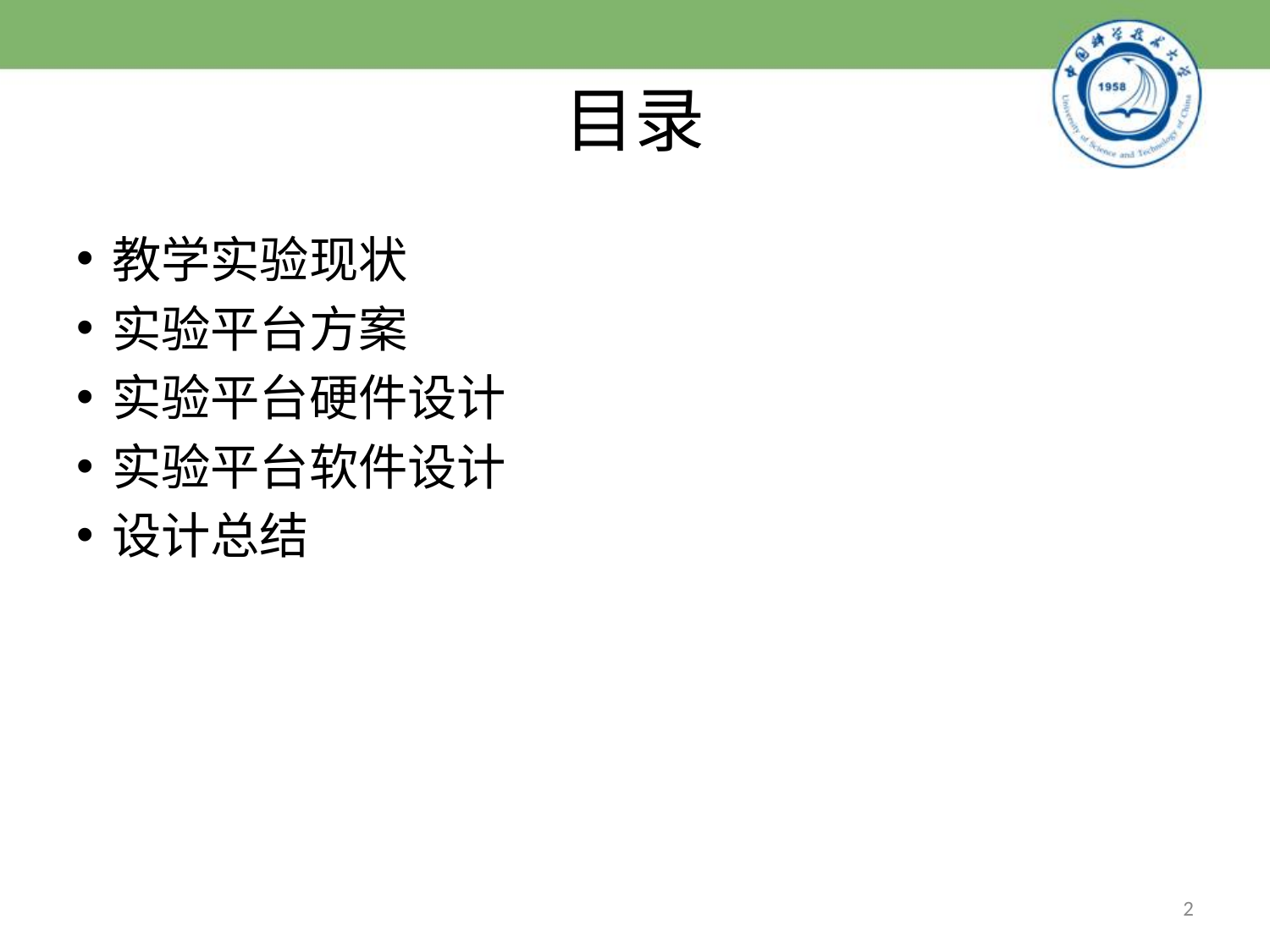

# 目录
教学实验现状
实验平台方案
实验平台硬件设计
实验平台软件设计
设计总结
2